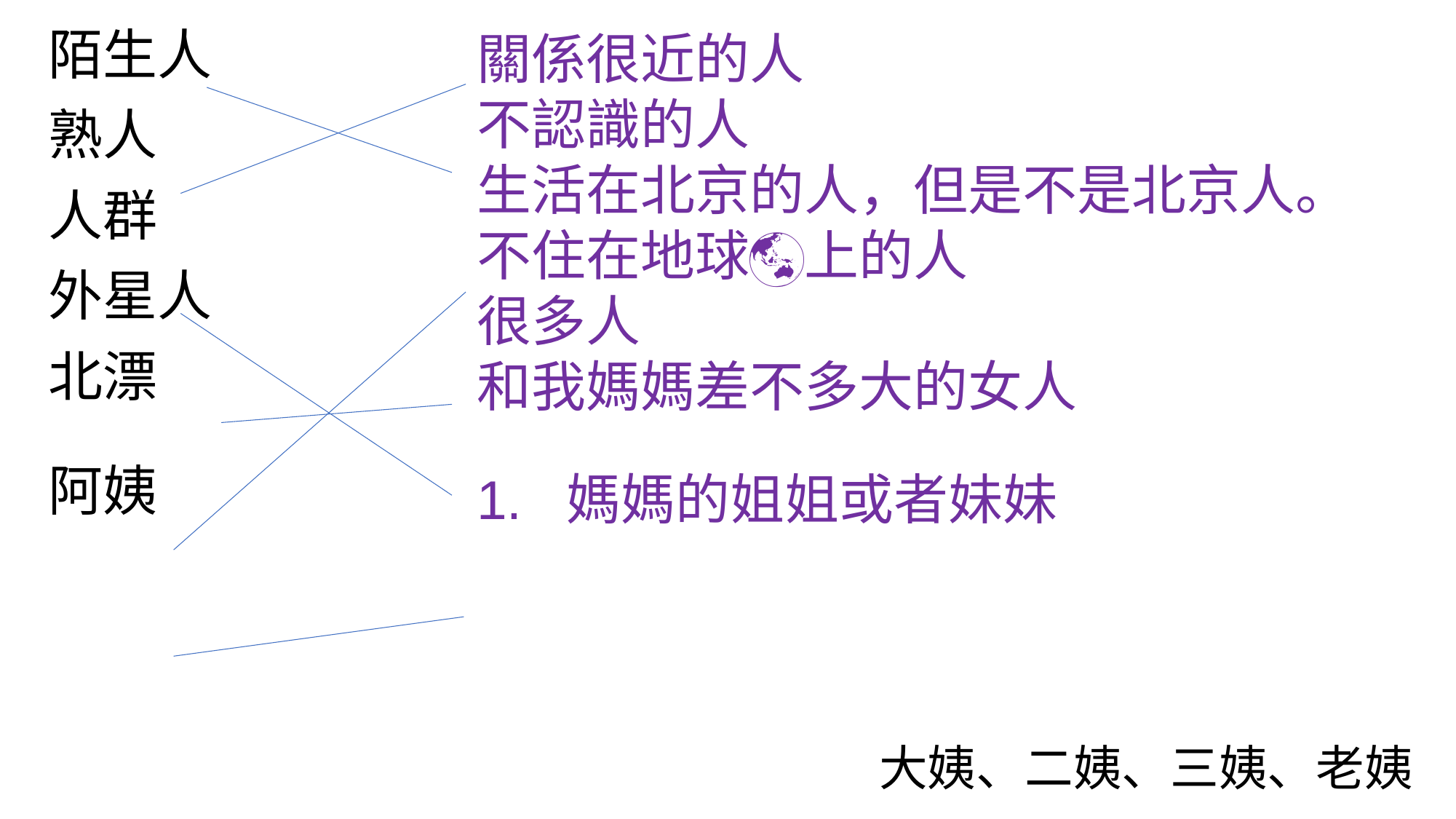

關係很近的人
不認識的人
生活在北京的人，但是不是北京人。
不住在地球🌏上的人
很多人
和我媽媽差不多大的女人
媽媽的姐姐或者妹妹
陌生人
熟人
人群
外星人
北漂
阿姨
大姨、二姨、三姨、老姨